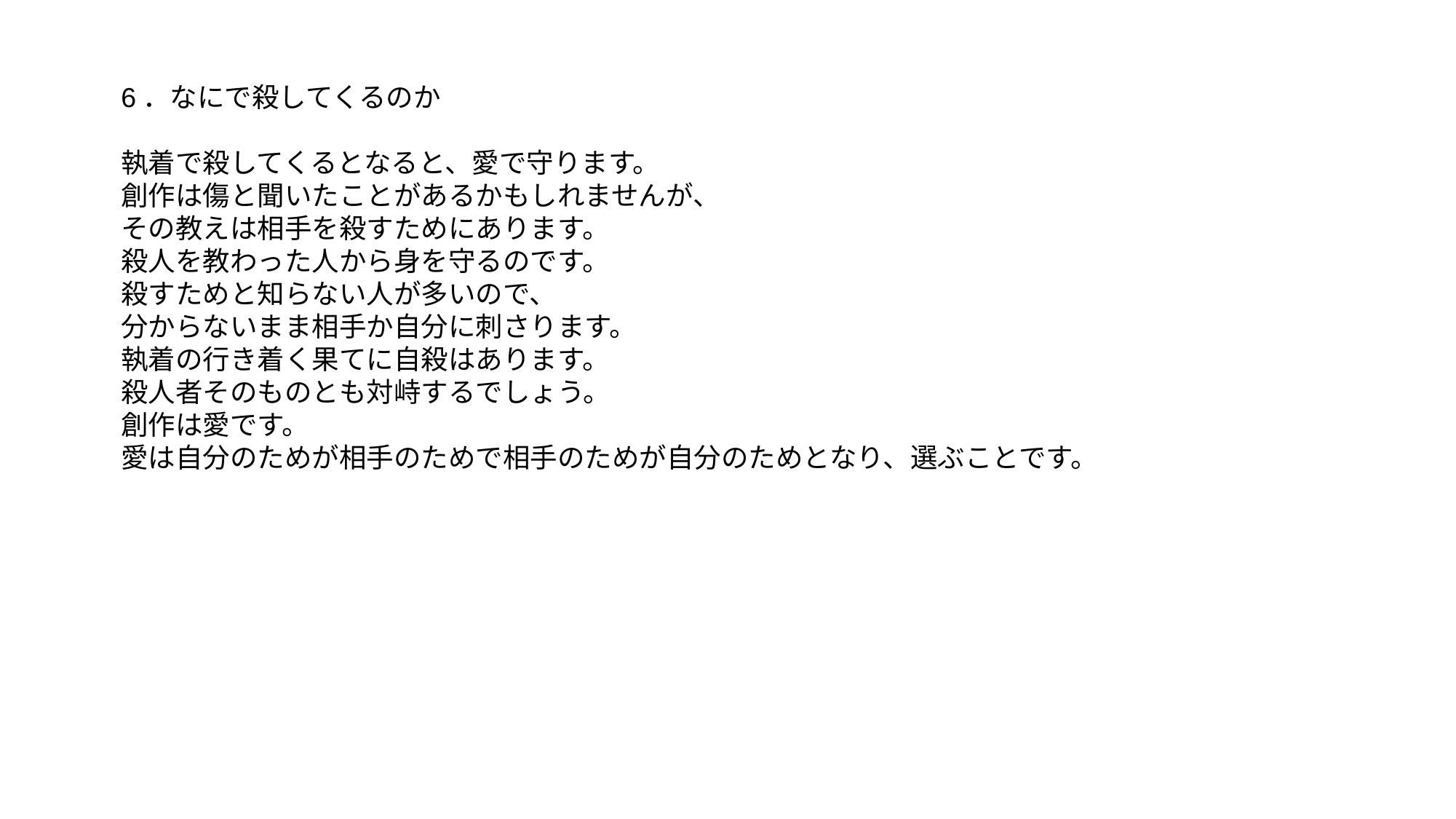

6．なにで殺してくるのか

執着で殺してくるとなると、愛で守ります。
創作は傷と聞いたことがあるかもしれませんが、
その教えは相手を殺すためにあります。
殺人を教わった人から身を守るのです。
殺すためと知らない人が多いので、
分からないまま相手か自分に刺さります。
執着の行き着く果てに自殺はあります。
殺人者そのものとも対峙するでしょう。
創作は愛です。
愛は自分のためが相手のためで相手のためが自分のためとなり、選ぶことです。